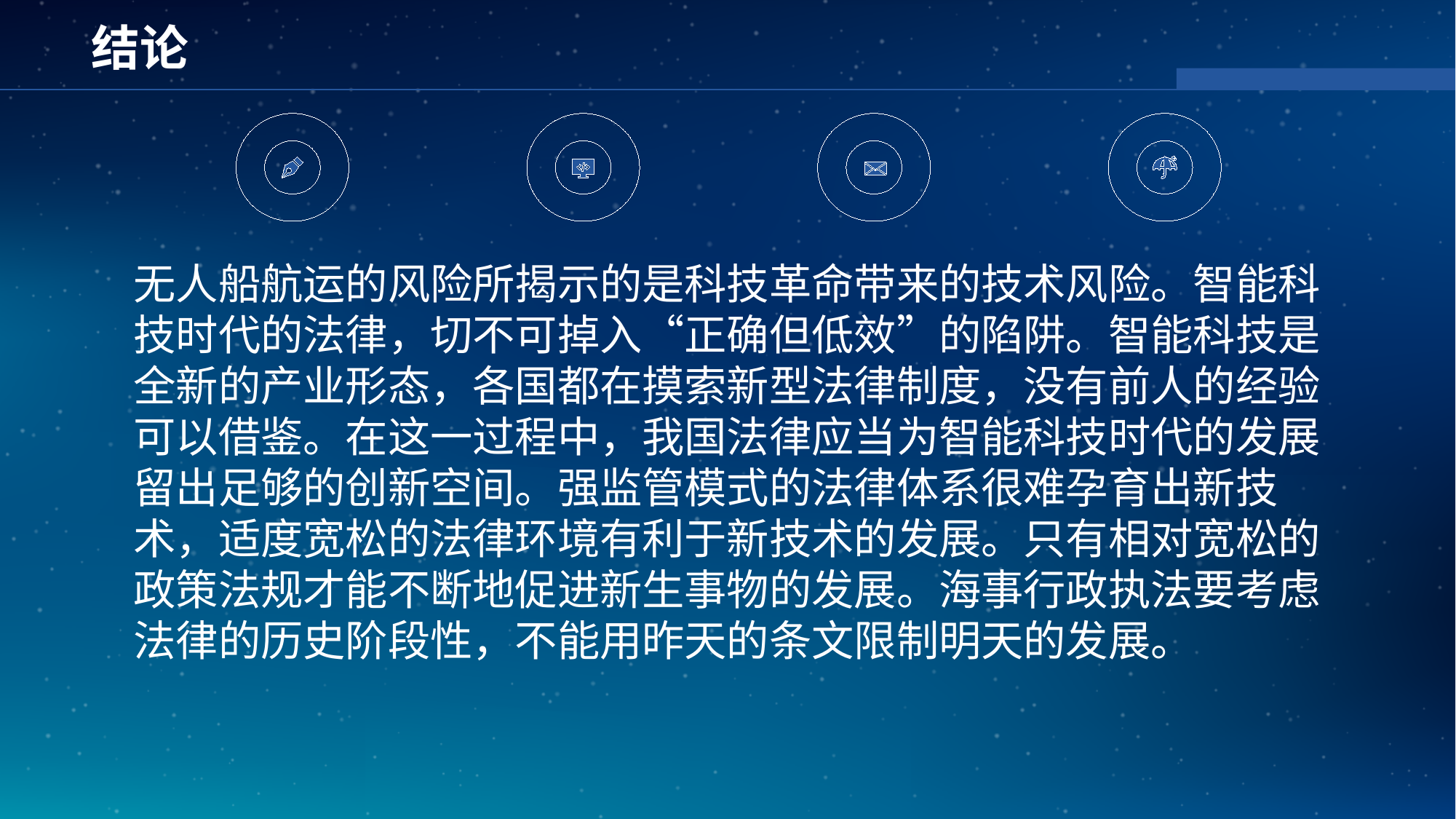

结论

无人船航运的风险所揭示的是科技革命带来的技术风险。智能科技时代的法律，切不可掉入“正确但低效”的陷阱。智能科技是全新的产业形态，各国都在摸索新型法律制度，没有前人的经验可以借鉴。在这一过程中，我国法律应当为智能科技时代的发展留出足够的创新空间。强监管模式的法律体系很难孕育出新技术，适度宽松的法律环境有利于新技术的发展。只有相对宽松的政策法规才能不断地促进新生事物的发展。海事行政执法要考虑法律的历史阶段性，不能用昨天的条文限制明天的发展。